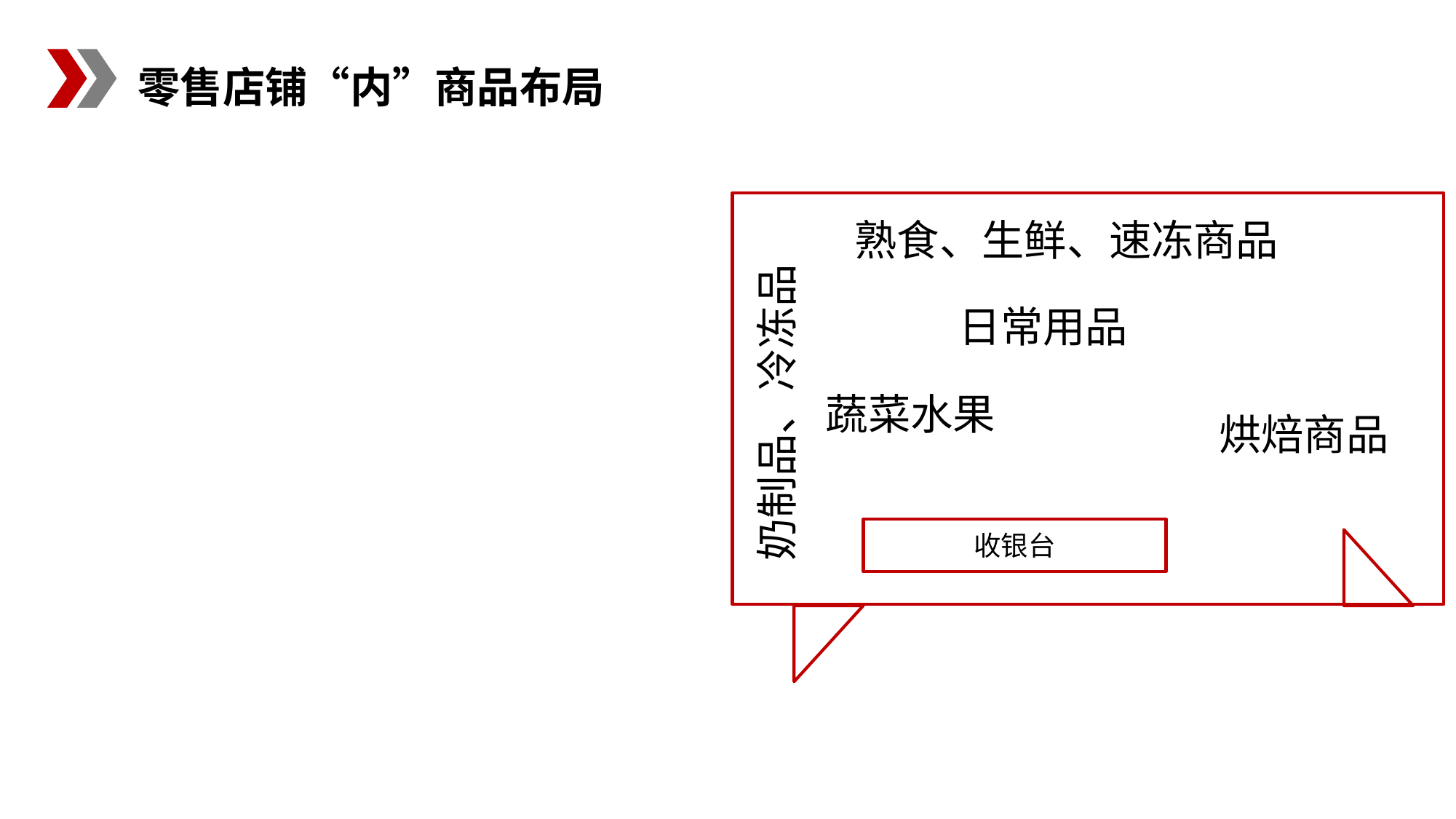

零售店铺“内”商品布局

熟食、生鲜、速冻商品
日常用品
奶制品、冷冻品
蔬菜水果
烘焙商品
收银台